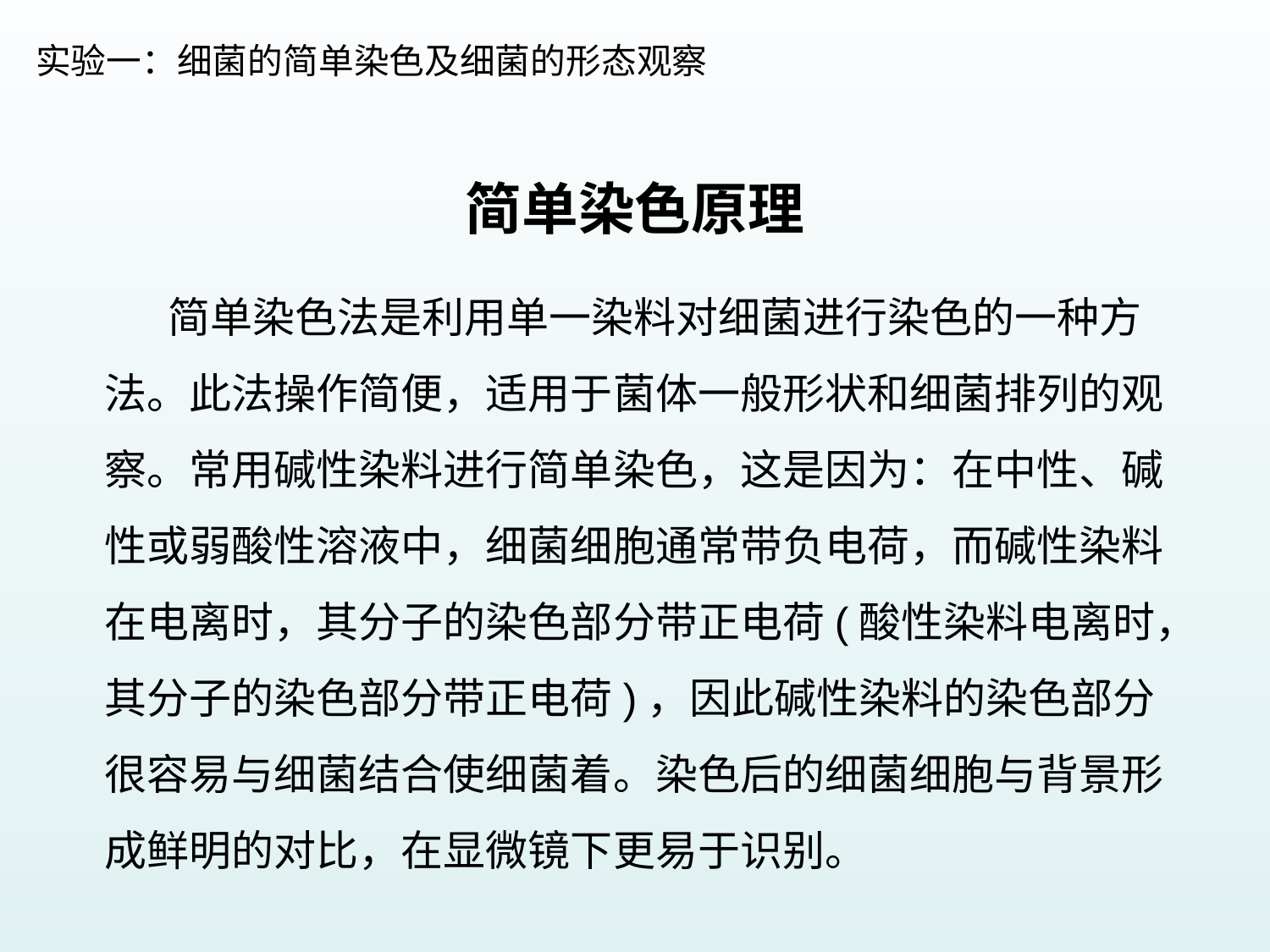

实验一：细菌的简单染色及细菌的形态观察
# 简单染色原理
       简单染色法是利用单一染料对细菌进行染色的一种方法。此法操作简便，适用于菌体一般形状和细菌排列的观察。常用碱性染料进行简单染色，这是因为：在中性、碱性或弱酸性溶液中，细菌细胞通常带负电荷，而碱性染料在电离时，其分子的染色部分带正电荷(酸性染料电离时，其分子的染色部分带正电荷)，因此碱性染料的染色部分很容易与细菌结合使细菌着。染色后的细菌细胞与背景形成鲜明的对比，在显微镜下更易于识别。